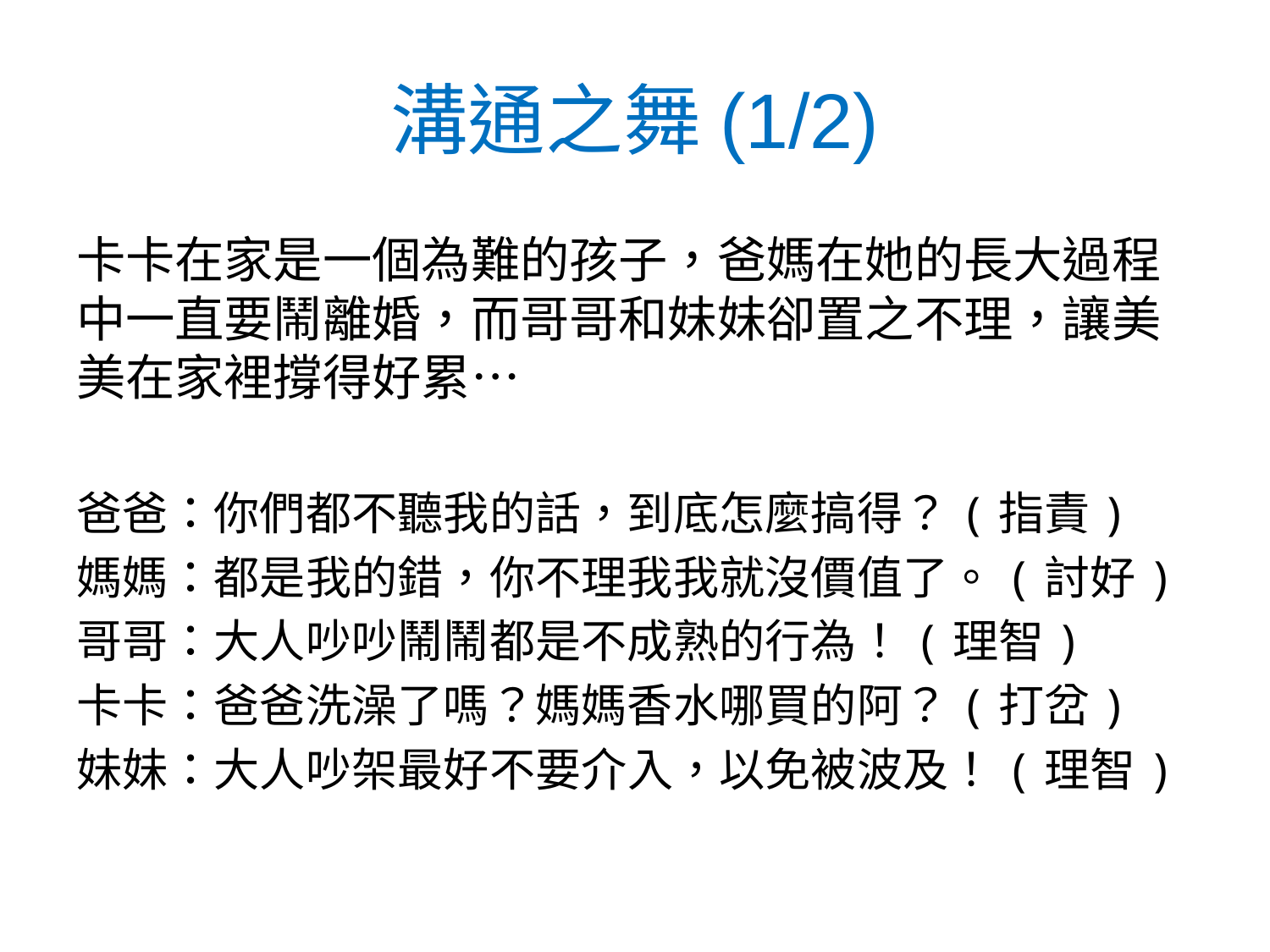

# 溝通之舞(1/2)
卡卡在家是一個為難的孩子，爸媽在她的長大過程中一直要鬧離婚，而哥哥和妹妹卻置之不理，讓美美在家裡撐得好累…

爸爸：你們都不聽我的話，到底怎麼搞得？(指責)
媽媽：都是我的錯，你不理我我就沒價值了。(討好)
哥哥：大人吵吵鬧鬧都是不成熟的行為！(理智)
卡卡：爸爸洗澡了嗎？媽媽香水哪買的阿？(打岔)
妹妹：大人吵架最好不要介入，以免被波及！(理智)